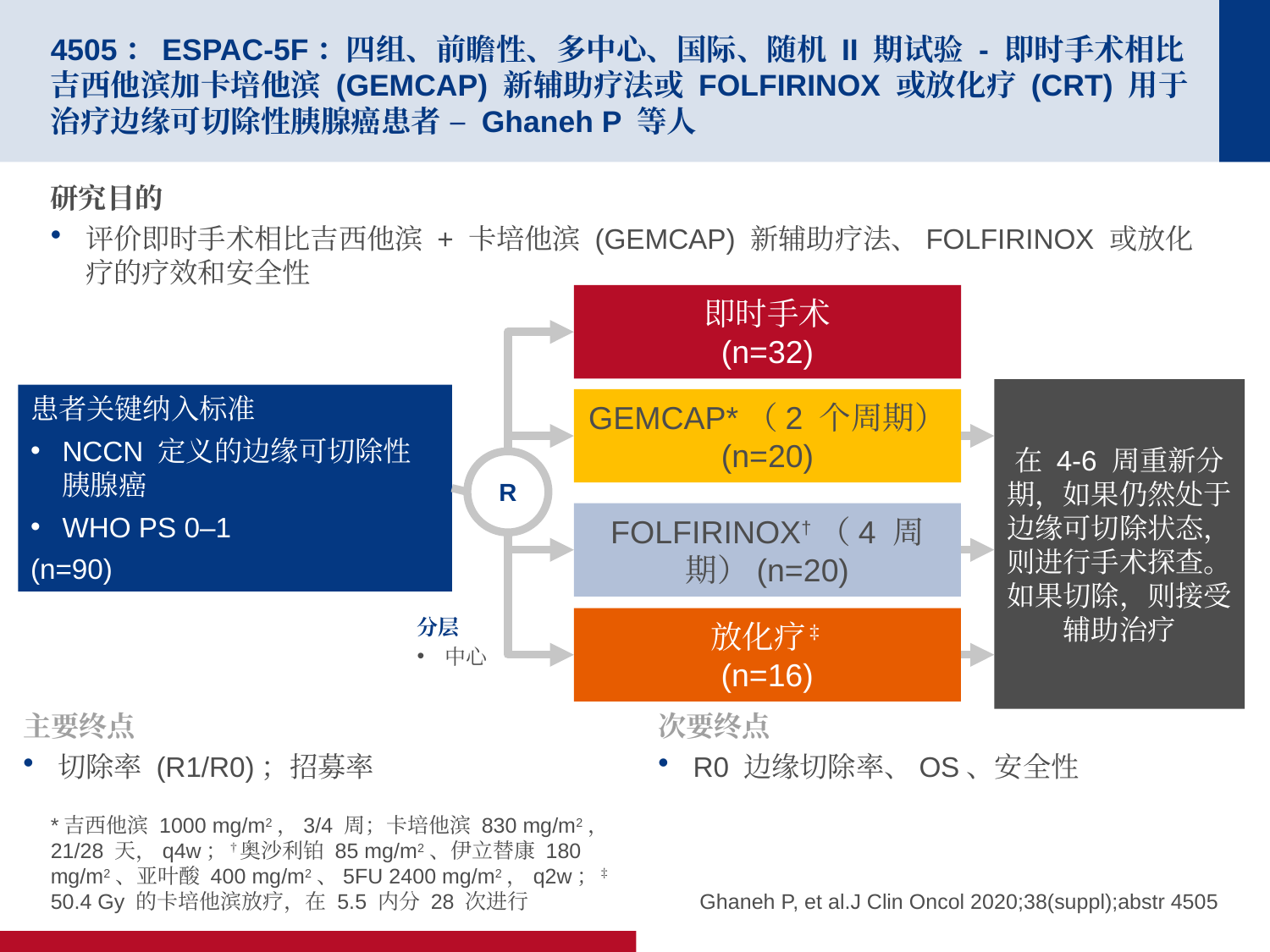

# 4505：ESPAC-5F：四组、前瞻性、多中心、国际、随机 II 期试验 - 即时手术相比吉西他滨加卡培他滨 (GEMCAP) 新辅助疗法或 FOLFIRINOX 或放化疗 (CRT) 用于治疗边缘可切除性胰腺癌患者 – Ghaneh P 等人
研究目的
评价即时手术相比吉西他滨 + 卡培他滨 (GEMCAP) 新辅助疗法、FOLFIRINOX 或放化疗的疗效和安全性
即时手术
(n=32)
在 4-6 周重新分期，如果仍然处于边缘可切除状态，则进行手术探查。
如果切除，则接受辅助治疗
患者关键纳入标准
NCCN 定义的边缘可切除性胰腺癌
WHO PS 0–1
(n=90)
GEMCAP*（2 个周期）
(n=20)
R
FOLFIRINOX†（4 周期）(n=20)
分层
中心
放化疗‡
(n=16)
主要终点
切除率 (R1/R0)；招募率
次要终点
R0 边缘切除率、OS、安全性
*吉西他滨 1000 mg/m2，3/4 周；卡培他滨 830 mg/m2，21/28 天，q4w；†奥沙利铂 85 mg/m2、伊立替康 180 mg/m2、亚叶酸 400 mg/m2、5FU 2400 mg/m2，q2w；‡50.4 Gy 的卡培他滨放疗，在 5.5 内分 28 次进行
Ghaneh P, et al.J Clin Oncol 2020;38(suppl);abstr 4505